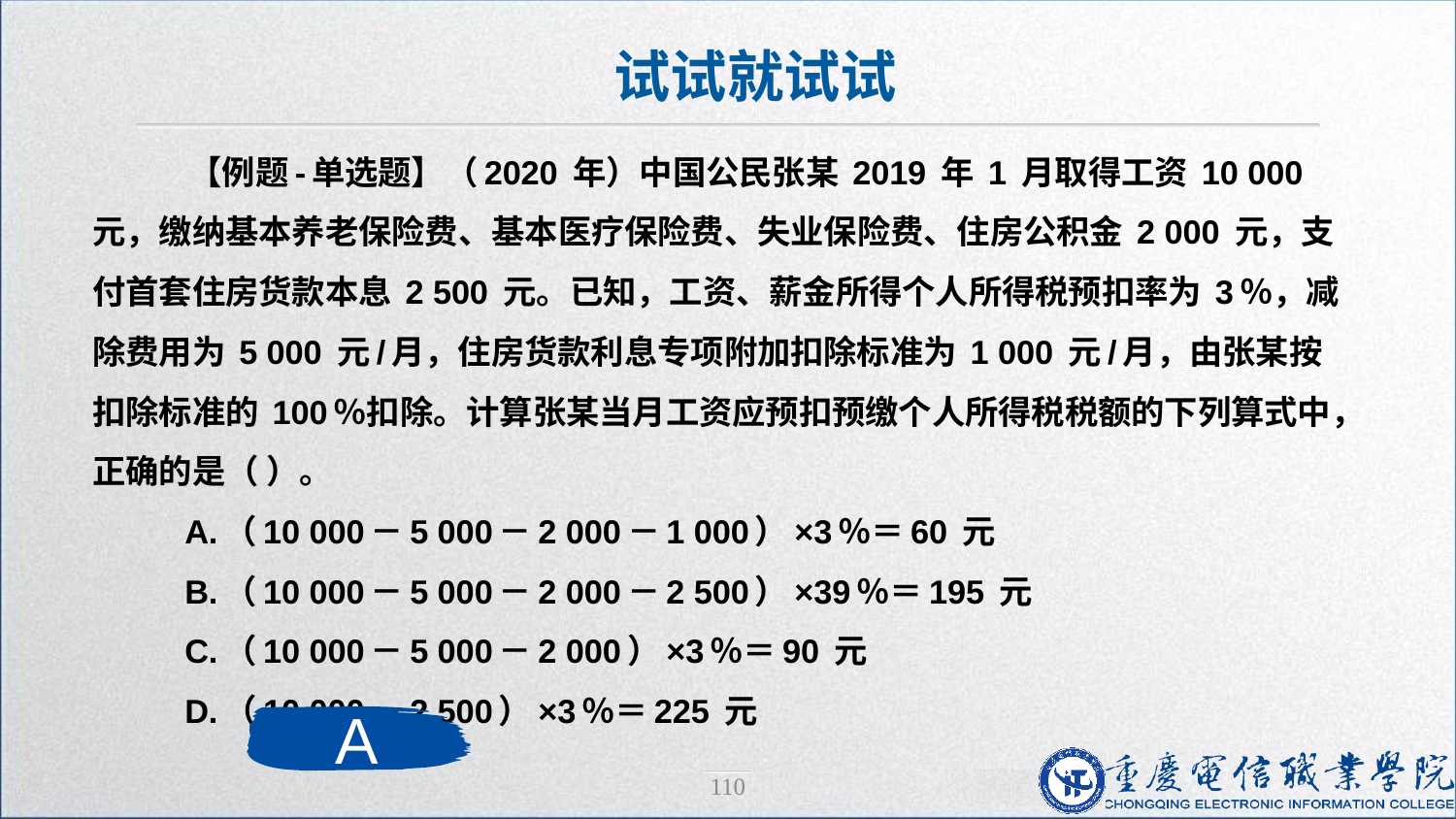

试试就试试
 【例题-单选题】（2020 年）中国公民张某 2019 年 1 月取得工资 10 000 元，缴纳基本养老保险费、基本医疗保险费、失业保险费、住房公积金 2 000 元，支付首套住房货款本息 2 500 元。已知，工资、薪金所得个人所得税预扣率为 3％，减除费用为 5 000 元/月，住房货款利息专项附加扣除标准为 1 000 元/月，由张某按扣除标准的 100％扣除。计算张某当月工资应预扣预缴个人所得税税额的下列算式中，正确的是（ ）。
 A.（10 000－5 000－2 000－1 000）×3％＝60 元
 B.（10 000－5 000－2 000－2 500）×39％＝195 元
 C.（10 000－5 000－2 000）×3％＝90 元
 D.（10 000－2 500）×3％＝225 元

A
110